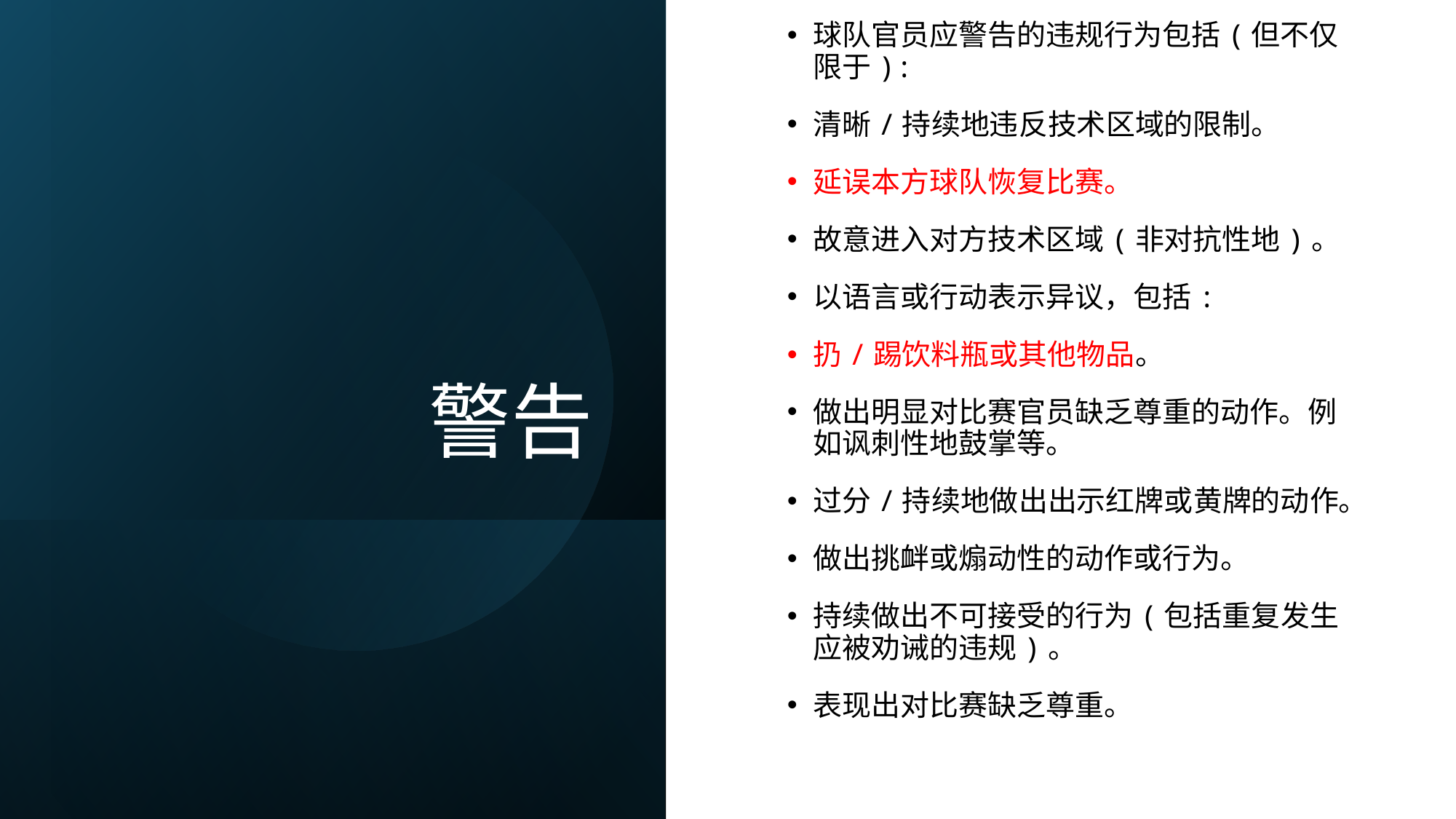

球队官员应警告的违规行为包括(但不仅限于):
清晰/持续地违反技术区域的限制。
延误本方球队恢复比赛。
故意进入对方技术区域(非对抗性地)。
以语言或行动表示异议，包括:
扔/踢饮料瓶或其他物品。
做出明显对比赛官员缺乏尊重的动作。例如讽刺性地鼓掌等。
过分/持续地做出出示红牌或黄牌的动作。
做出挑衅或煽动性的动作或行为。
持续做出不可接受的行为(包括重复发生应被劝诫的违规)。
表现出对比赛缺乏尊重。

# 警告